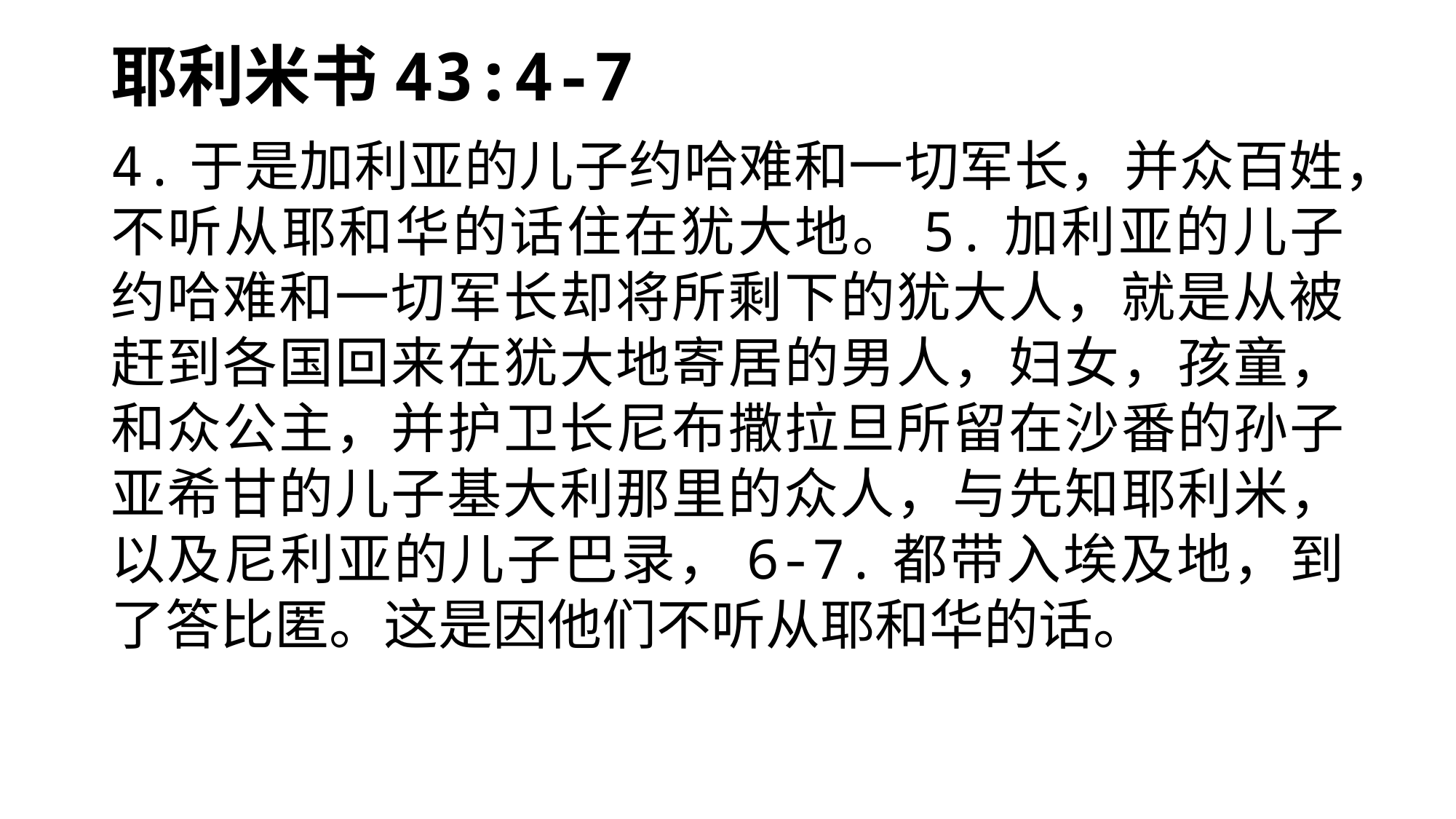

# 耶利米书43:4-7
4.于是加利亚的儿子约哈难和一切军长，并众百姓，不听从耶和华的话住在犹大地。5.加利亚的儿子约哈难和一切军长却将所剩下的犹大人，就是从被赶到各国回来在犹大地寄居的男人，妇女，孩童，和众公主，并护卫长尼布撒拉旦所留在沙番的孙子亚希甘的儿子基大利那里的众人，与先知耶利米，以及尼利亚的儿子巴录，6-7.都带入埃及地，到了答比匿。这是因他们不听从耶和华的话。